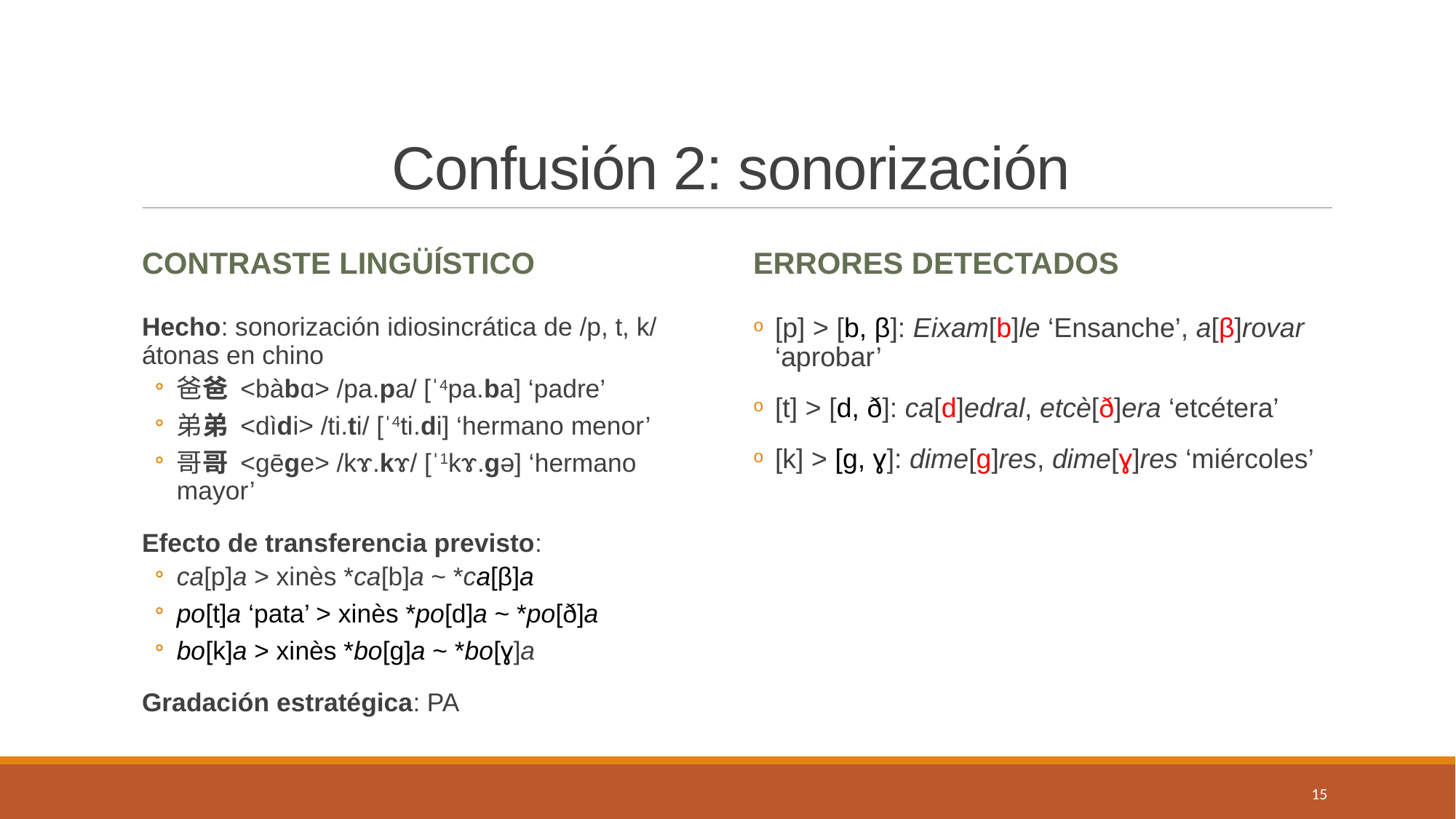

# Confusión 2: sonorización
Contraste lingüístico
Errores detectados
Hecho: sonorización idiosincrática de /p, t, k/ átonas en chino
爸爸 <bàbɑ> /pa.pa/ [ˈ4pa.ba] ‘padre’
弟弟 <dìdi> /ti.ti/ [ˈ4ti.di] ‘hermano menor’
哥哥 <ɡēɡe> /kɤ.kɤ/ [ˈ1kɤ.gə] ‘hermano mayor’
Efecto de transferencia previsto:
ca[p]a > xinès *ca[b]a ~ *ca[β]a
po[t]a ‘pata’ > xinès *po[d]a ~ *po[ð]a
bo[k]a > xinès *bo[g]a ~ *bo[ɣ]a
Gradación estratégica: PA
[p] > [b, β]: Eixam[b]le ‘Ensanche’, a[β]rovar ‘aprobar’
[t] > [d, ð]: ca[d]edral, etcè[ð]era ‘etcétera’
[k] > [g, ɣ]: dime[g]res, dime[ɣ]res ‘miércoles’
15